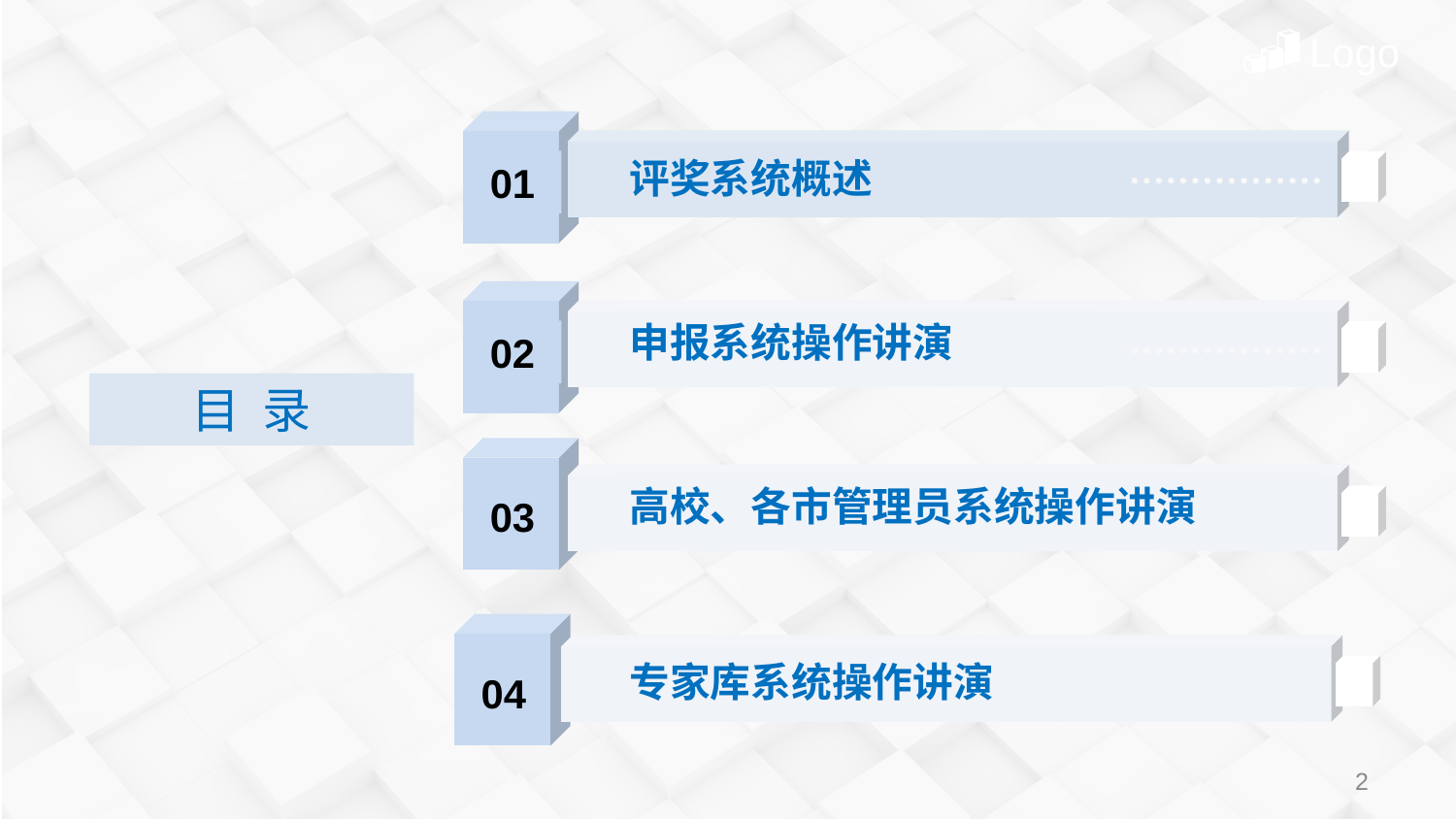

Logo

评奖系统概述
01

申报系统操作讲演
02

高校、各市管理员系统操作讲演
03

目  录

专家库系统操作讲演

04
2